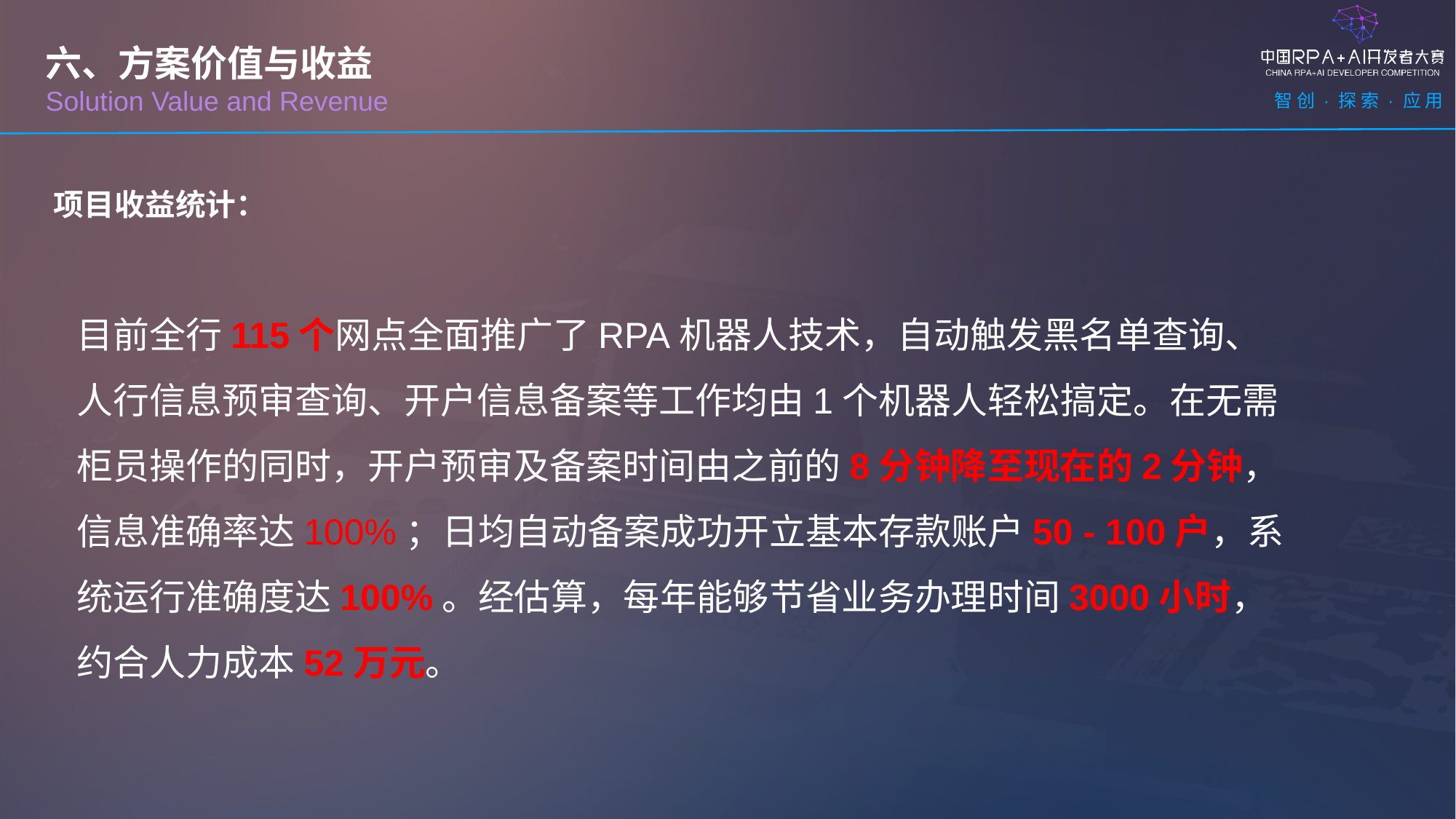

六、方案价值与收益
Solution Value and Revenue
项目收益统计：
目前全行115个网点全面推广了RPA机器人技术，自动触发黑名单查询、人行信息预审查询、开户信息备案等工作均由1个机器人轻松搞定。在无需柜员操作的同时，开户预审及备案时间由之前的8分钟降至现在的2分钟，信息准确率达100%；日均自动备案成功开立基本存款账户50 - 100户，系统运行准确度达100%。经估算，每年能够节省业务办理时间3000小时，约合人力成本52万元。